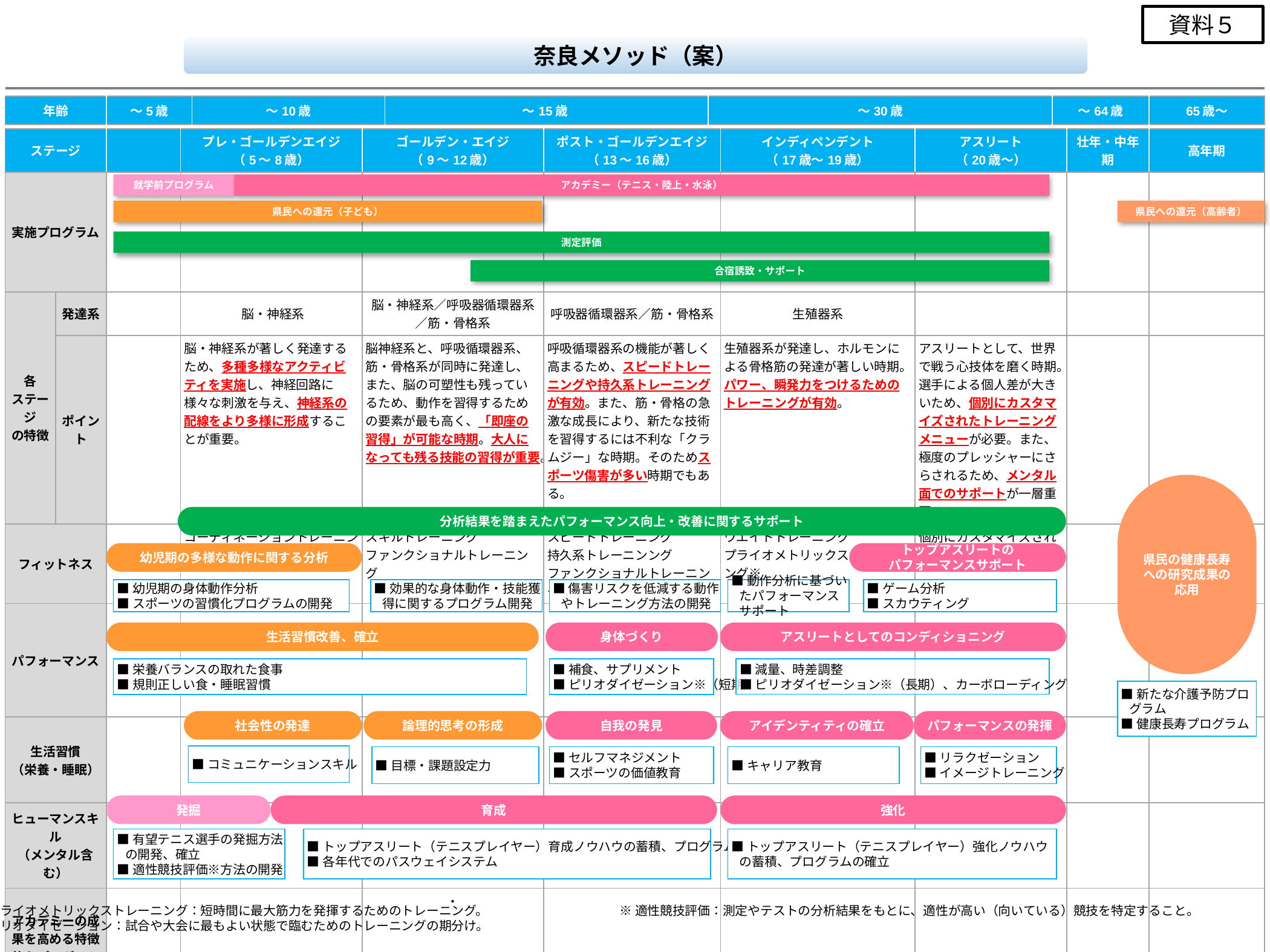

資料５
奈良メソッド（案）
| 年齢 | ～5歳 | ～10歳 | ～15歳 | ～30歳 | ～64歳 | 65歳～ |
| --- | --- | --- | --- | --- | --- | --- |
| ステージ |  |  | プレ・ゴールデンエイジ （5～8歳） | ゴールデン・エイジ （9～12歳） | ポスト・ゴールデンエイジ （13～16歳） | インディペンデント （17歳～19歳） | アスリート （20歳～） | 壮年・中年期 | 高年期 |
| --- | --- | --- | --- | --- | --- | --- | --- | --- | --- |
| 実施プログラム |  |  |  |  |  |  |  |  |  |
| 各 ステージ の特徴 | 発達系 |  | 脳・神経系 | 脳・神経系／呼吸器循環器系／筋・骨格系 | 呼吸器循環器系／筋・骨格系 | 生殖器系 |  |  |  |
|  | ポイント |  | 脳・神経系が著しく発達するため、多種多様なアクティビティを実施し、神経回路に様々な刺激を与え、神経系の配線をより多様に形成することが重要。 | 脳神経系と、呼吸循環器系、筋・骨格系が同時に発達し、また、脳の可塑性も残っているため、動作を習得するための要素が最も高く、「即座の習得」が可能な時期。大人になっても残る技能の習得が重要。 | 呼吸循環器系の機能が著しく高まるため、スピードトレーニングや持久系トレーニングが有効。また、筋・骨格の急激な成長により、新たな技術を習得するには不利な「クラムジー」な時期。そのためスポーツ傷害が多い時期でもある。 | 生殖器系が発達し、ホルモンによる骨格筋の発達が著しい時期。パワー、瞬発力をつけるためのトレーニングが有効。 | アスリートとして、世界で戦う心技体を磨く時期。選手による個人差が大きいため、個別にカスタマイズされたトレーニングメニューが必要。また、極度のプレッシャーにさらされるため、メンタル面でのサポートが一層重要。 |  |  |
| フィットネス |  |  | コーディネーショントレーニング | スキルトレーニング ファンクショナルトレーニング | スピードトレーニング 持久系トレーニンング ファンクショナルトレーニング | ウエイトトレーニング プライオメトリックストレーニング※ | 個別にカスタマイズされたトレーニングメニュー |  |  |
| パフォーマンス |  |  |  |  |  |  |  |  |  |
| 生活習慣 （栄養・睡眠） |  |  |  |  |  |  |  |  |  |
| ヒューマンスキル （メンタル含む） |  |  |  |  |  |  |  |  |  |
| アカデミーの成果を高める特徴的なプログラム |  |  |  | ・ |  |  |  |  |  |
就学前プログラム
アカデミー（テニス・陸上・水泳）
県民への還元（子ども）
県民への還元（高齢者）
測定評価
合宿誘致・サポート
県民の健康長寿への研究成果の応用
分析結果を踏まえたパフォーマンス向上・改善に関するサポート
幼児期の多様な動作に関する分析
トップアスリートの
パフォーマンスサポート
■幼児期の身体動作分析
■スポーツの習慣化プログラムの開発
■効果的な身体動作・技能獲得に関するプログラム開発
■傷害リスクを低減する動作やトレーニング方法の開発
■動作分析に基づいたパフォーマンスサポート
■ゲーム分析
■スカウティング
生活習慣改善、確立
身体づくり
アスリートとしてのコンディショニング
■栄養バランスの取れた食事
■規則正しい食・睡眠習慣
■補食、サプリメント
■ピリオダイゼーション※（短期）
■減量、時差調整
■ピリオダイゼーション※（長期）、カーボローディング
■新たな介護予防プログラム
■健康長寿プログラム
社会性の発達
論理的思考の形成
自我の発見
アイデンティティの確立
パフォーマンスの発揮
■コミュニケーションスキル
■目標・課題設定力
■セルフマネジメント
■スポーツの価値教育
■キャリア教育
■リラクゼーション
■イメージトレーニング
発掘
育成
強化
■有望テニス選手の発掘方法の開発、確立
■適性競技評価※方法の開発
■トップアスリート（テニスプレイヤー）育成ノウハウの蓄積、プログラムの確立
■各年代でのパスウェイシステム
■トップアスリート（テニスプレイヤー）強化ノウハウの蓄積、プログラムの確立
※プライオメトリックストレーニング：短時間に最大筋力を発揮するためのトレーニング。
※ピリオダイゼーション：試合や大会に最もよい状態で臨むためのトレーニングの期分け。
※適性競技評価：測定やテストの分析結果をもとに、適性が高い（向いている）競技を特定すること。